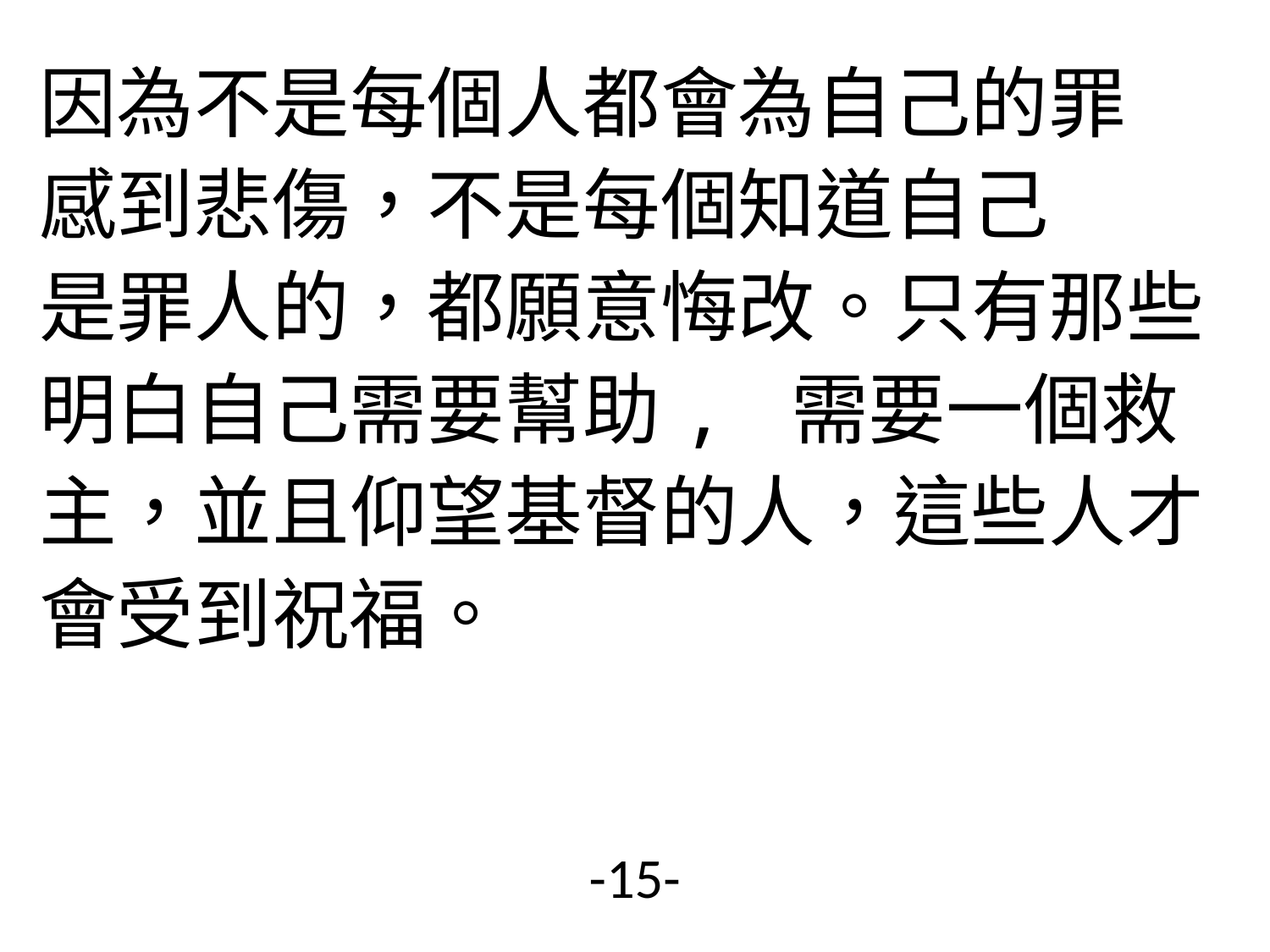

# 因為不是每個人都會為自己的罪 感到悲傷，不是每個知道自己 是罪人的，都願意悔改。只有那些明白自己需要幫助, 需要一個救主，並且仰望基督的人，這些人才會受到祝福。
-15-